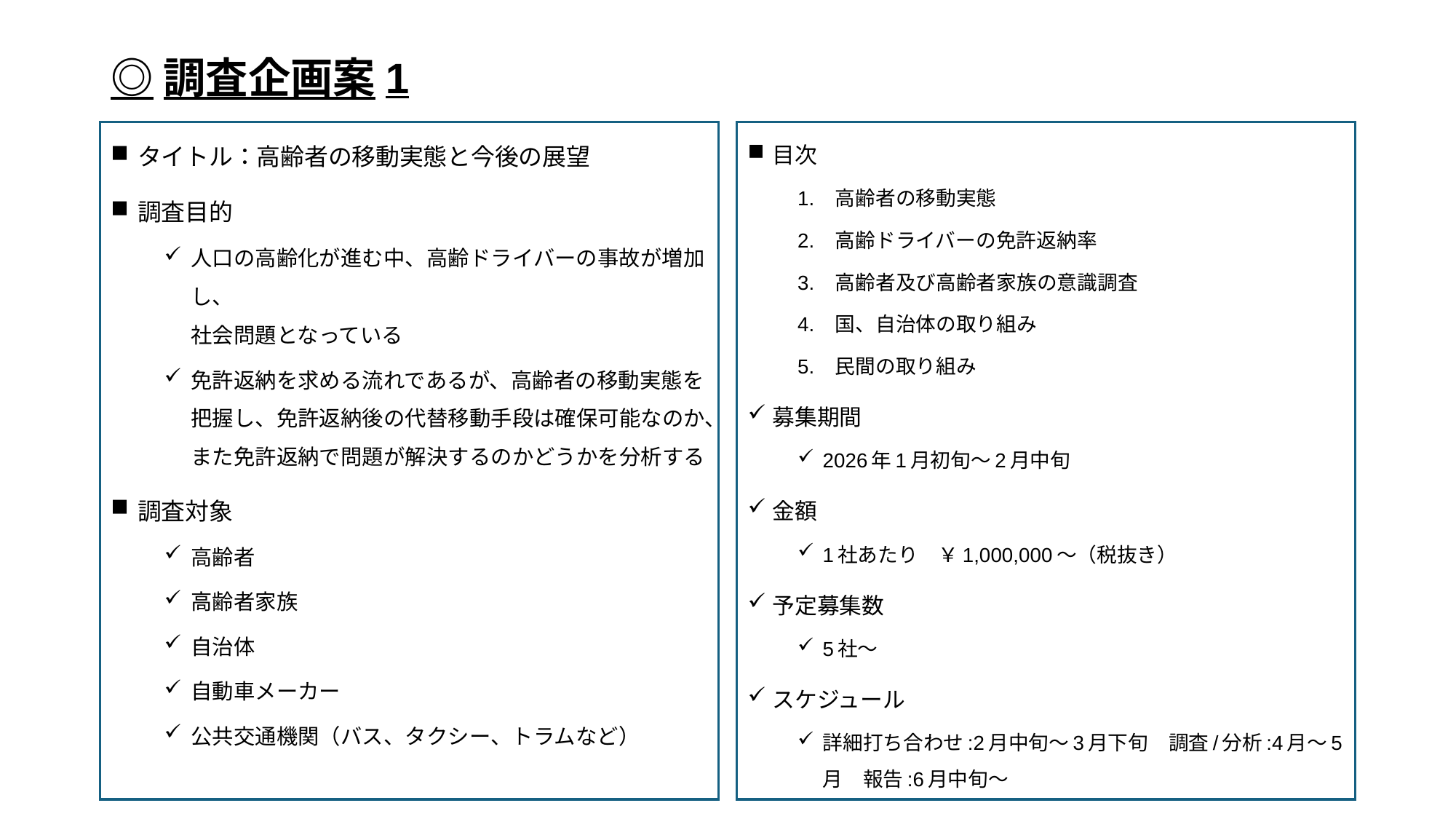

# ◎調査企画案1
タイトル：高齢者の移動実態と今後の展望
調査目的
人口の高齢化が進む中、高齢ドライバーの事故が増加し、
社会問題となっている
免許返納を求める流れであるが、高齢者の移動実態を把握し、免許返納後の代替移動手段は確保可能なのか、また免許返納で問題が解決するのかどうかを分析する
調査対象
高齢者
高齢者家族
自治体
自動車メーカー
公共交通機関（バス、タクシー、トラムなど）
目次
高齢者の移動実態
高齢ドライバーの免許返納率
高齢者及び高齢者家族の意識調査
国、自治体の取り組み
民間の取り組み
募集期間
2026年1月初旬～2月中旬
金額
1社あたり　￥1,000,000～（税抜き）
予定募集数
5社～
スケジュール
詳細打ち合わせ:2月中旬～3月下旬　調査/分析:4月～5月　報告:6月中旬～